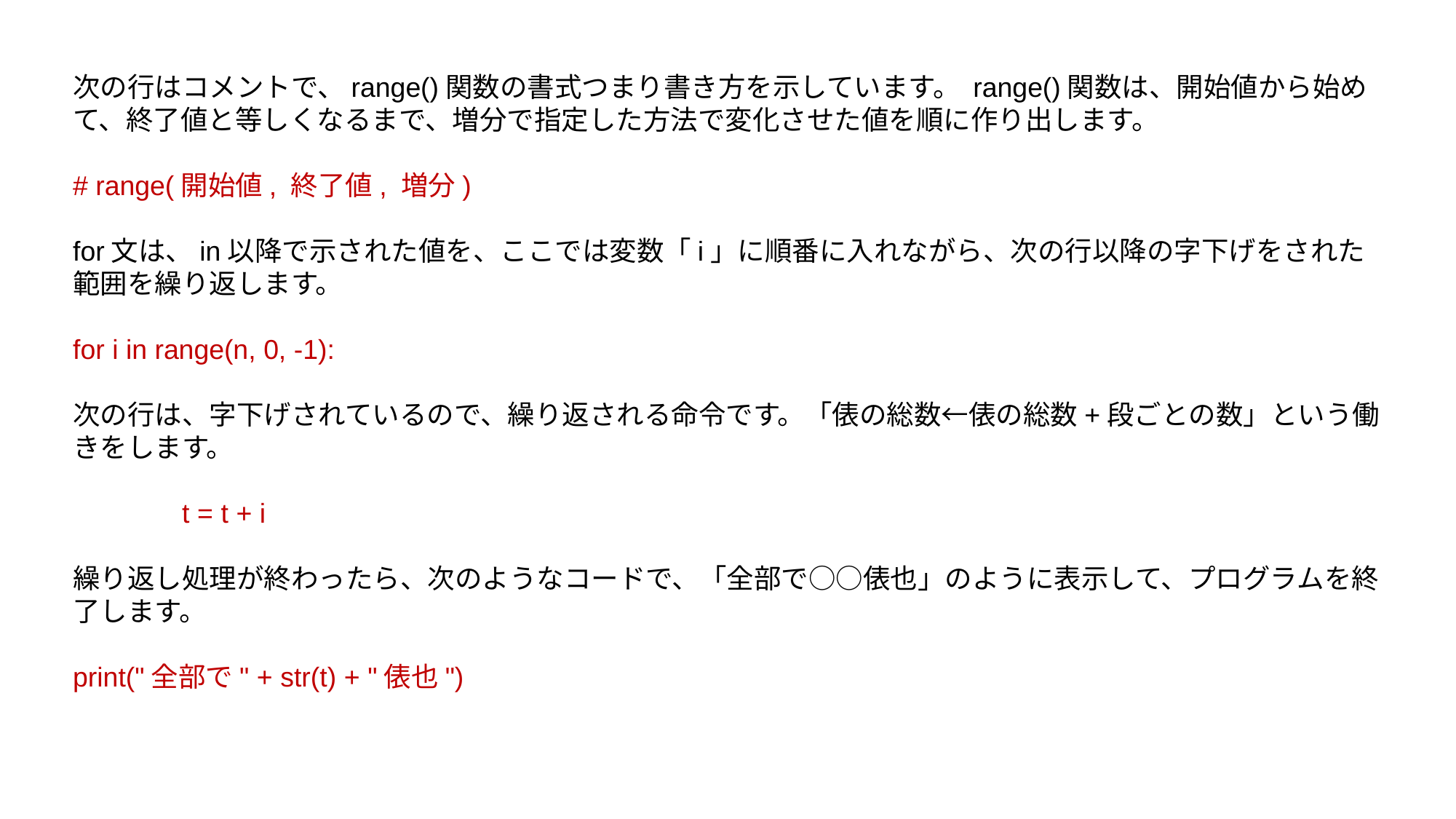

次の行はコメントで、range()関数の書式つまり書き方を示しています。 range()関数は、開始値から始めて、終了値と等しくなるまで、増分で指定した方法で変化させた値を順に作り出します。

# range(開始値, 終了値, 増分)

for文は、in以降で示された値を、ここでは変数「i」に順番に入れながら、次の行以降の字下げをされた範囲を繰り返します。

for i in range(n, 0, -1):

次の行は、字下げされているので、繰り返される命令です。「俵の総数←俵の総数+段ごとの数」という働きをします。

	t = t + i

繰り返し処理が終わったら、次のようなコードで、「全部で○○俵也」のように表示して、プログラムを終了します。

print("全部で" + str(t) + "俵也")